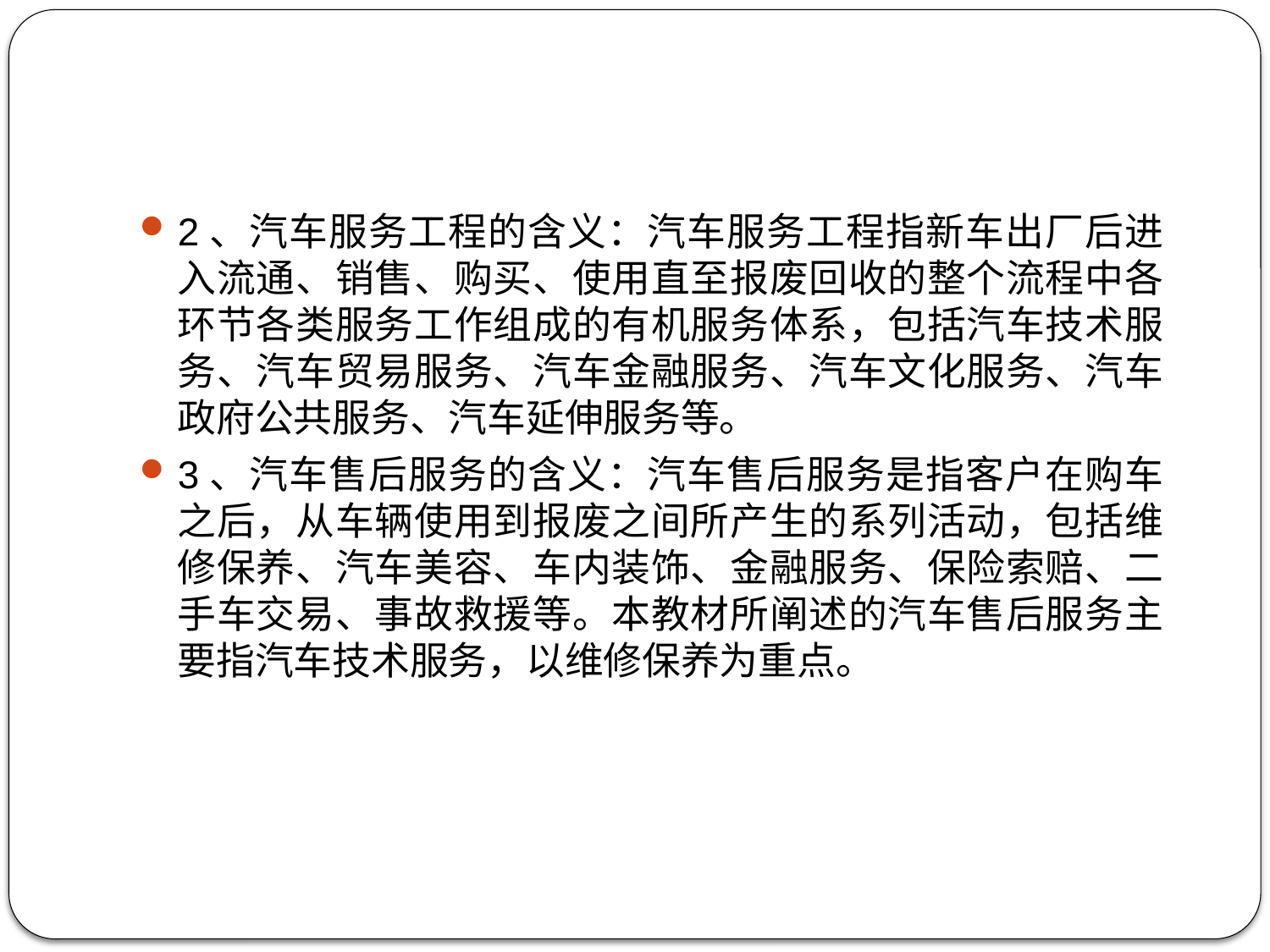

#
2、汽车服务工程的含义：汽车服务工程指新车出厂后进入流通、销售、购买、使用直至报废回收的整个流程中各环节各类服务工作组成的有机服务体系，包括汽车技术服务、汽车贸易服务、汽车金融服务、汽车文化服务、汽车政府公共服务、汽车延伸服务等。
3、汽车售后服务的含义：汽车售后服务是指客户在购车之后，从车辆使用到报废之间所产生的系列活动，包括维修保养、汽车美容、车内装饰、金融服务、保险索赔、二手车交易、事故救援等。本教材所阐述的汽车售后服务主要指汽车技术服务，以维修保养为重点。